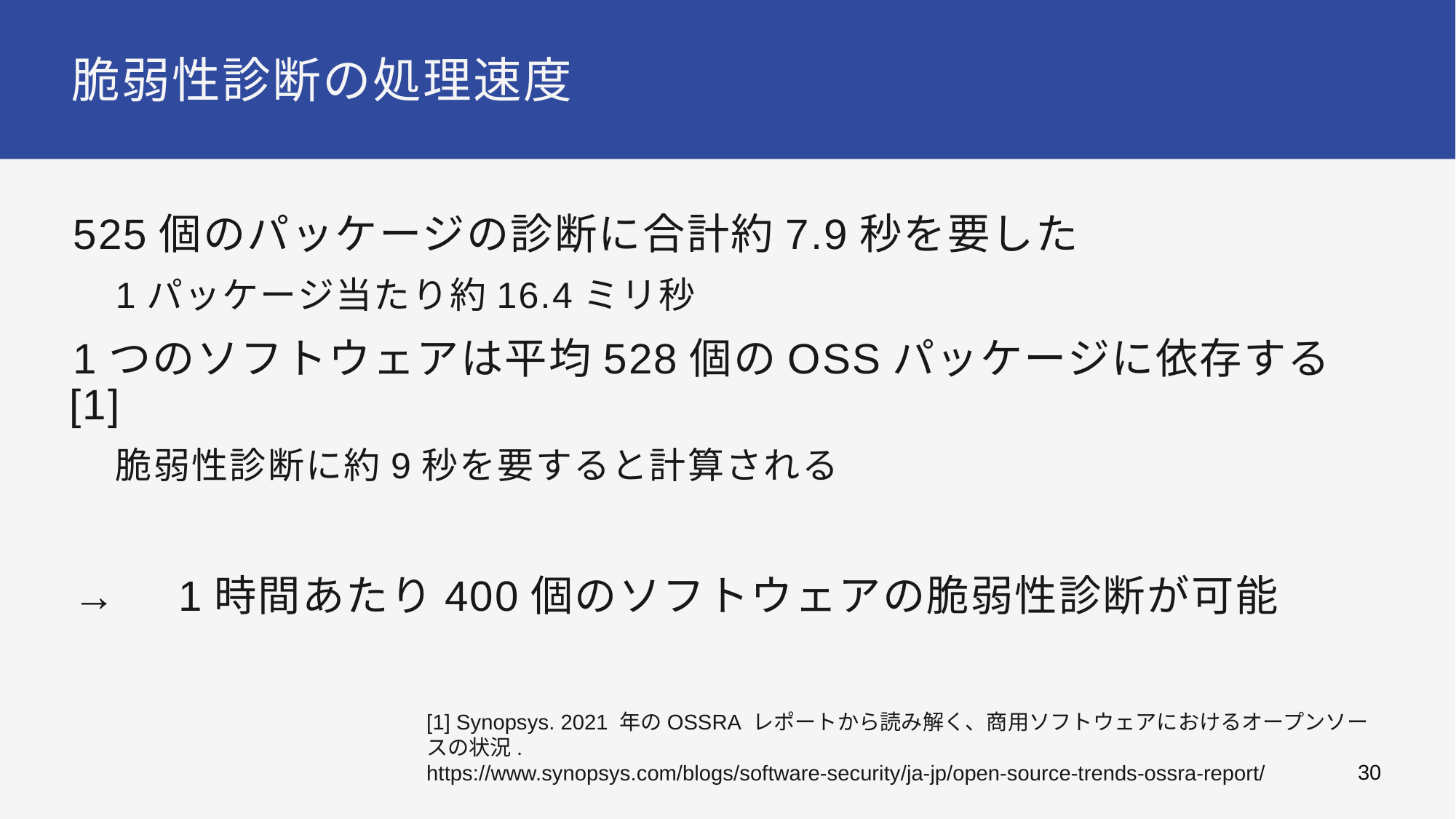

# 脆弱性診断の処理速度
525個のパッケージの診断に合計約7.9秒を要した
1パッケージ当たり約16.4ミリ秒
1つのソフトウェアは平均528個のOSSパッケージに依存する[1]
脆弱性診断に約9秒を要すると計算される

→	1時間あたり400個のソフトウェアの脆弱性診断が可能

[1] Synopsys. 2021 年のOSSRA レポートから読み解く、商用ソフトウェアにおけるオープンソースの状況.
https://www.synopsys.com/blogs/software-security/ja-jp/open-source-trends-ossra-report/
30
Feb/14/2023